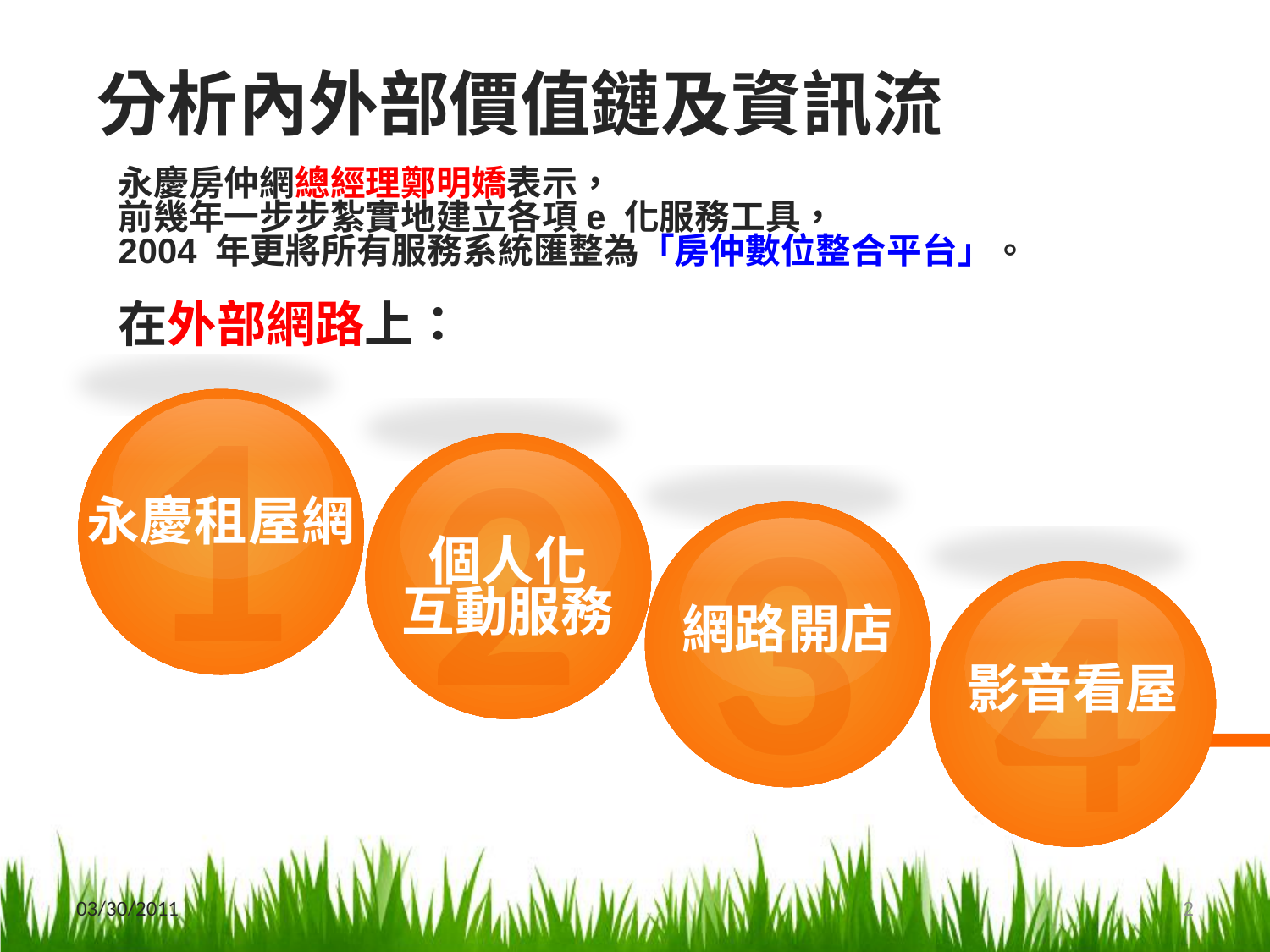

分析內外部價值鏈及資訊流
永慶房仲網總經理鄭明嬌表示，
前幾年一步步紮實地建立各項e 化服務工具，
2004 年更將所有服務系統匯整為「房仲數位整合平台」。

在外部網路上：

1

永慶租屋網
2

個人化
互動服務
3

網路開店
4

影音看屋

03/30/2011
2